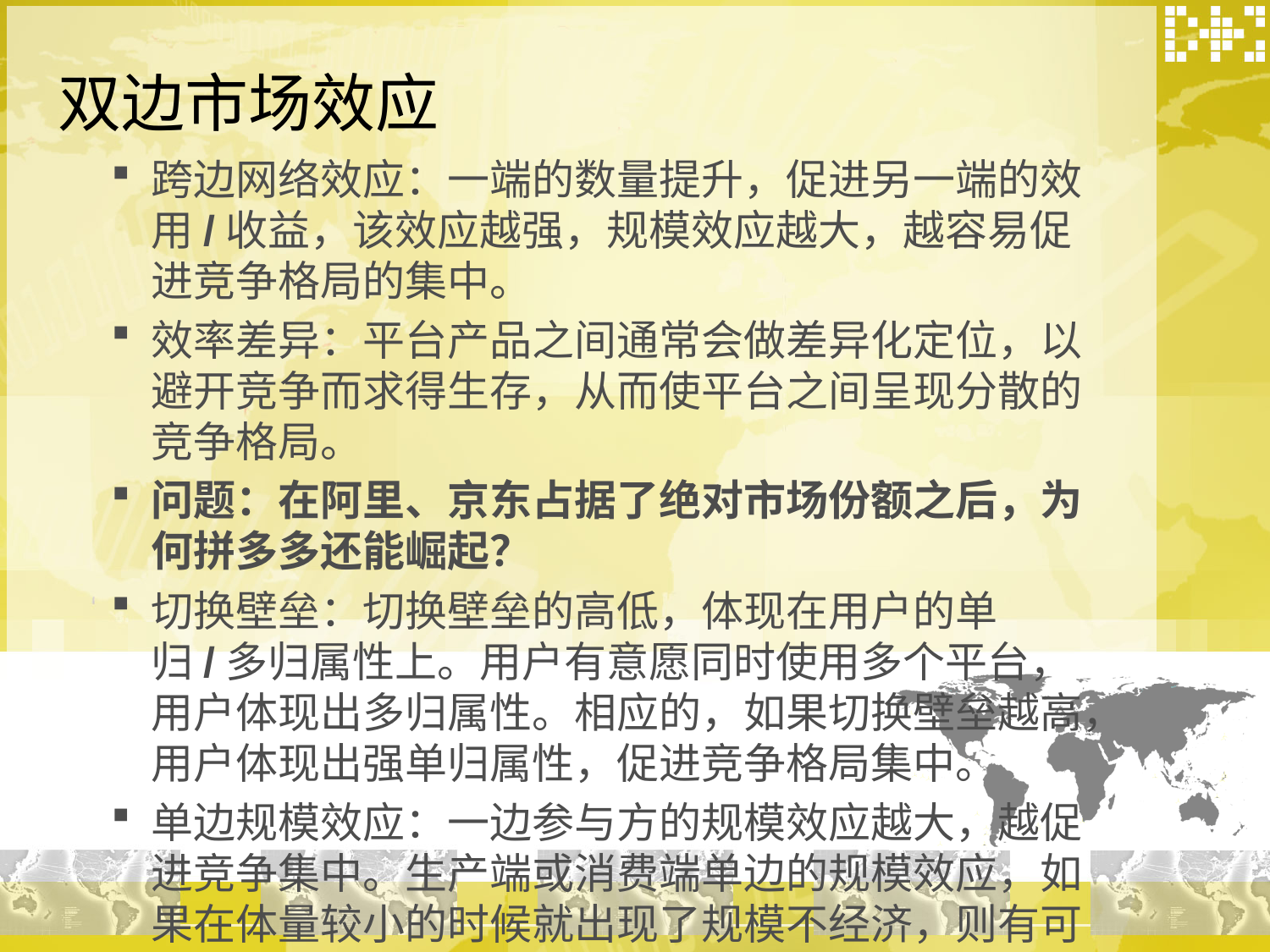

# 双边市场效应
跨边网络效应：一端的数量提升，促进另一端的效用/收益，该效应越强，规模效应越大，越容易促进竞争格局的集中。
效率差异：平台产品之间通常会做差异化定位，以避开竞争而求得生存，从而使平台之间呈现分散的竞争格局。
问题：在阿里、京东占据了绝对市场份额之后，为何拼多多还能崛起？
切换壁垒：切换壁垒的高低，体现在用户的单归/多归属性上。用户有意愿同时使用多个平台，用户体现出多归属性。相应的，如果切换壁垒越高，用户体现出强单归属性，促进竞争格局集中。
单边规模效应：一边参与方的规模效应越大，越促进竞争集中。生产端或消费端单边的规模效应，如果在体量较小的时候就出现了规模不经济，则有可能导致行业走向分散。互联网行业的规模不经济，主要表现为群体的互斥效应。